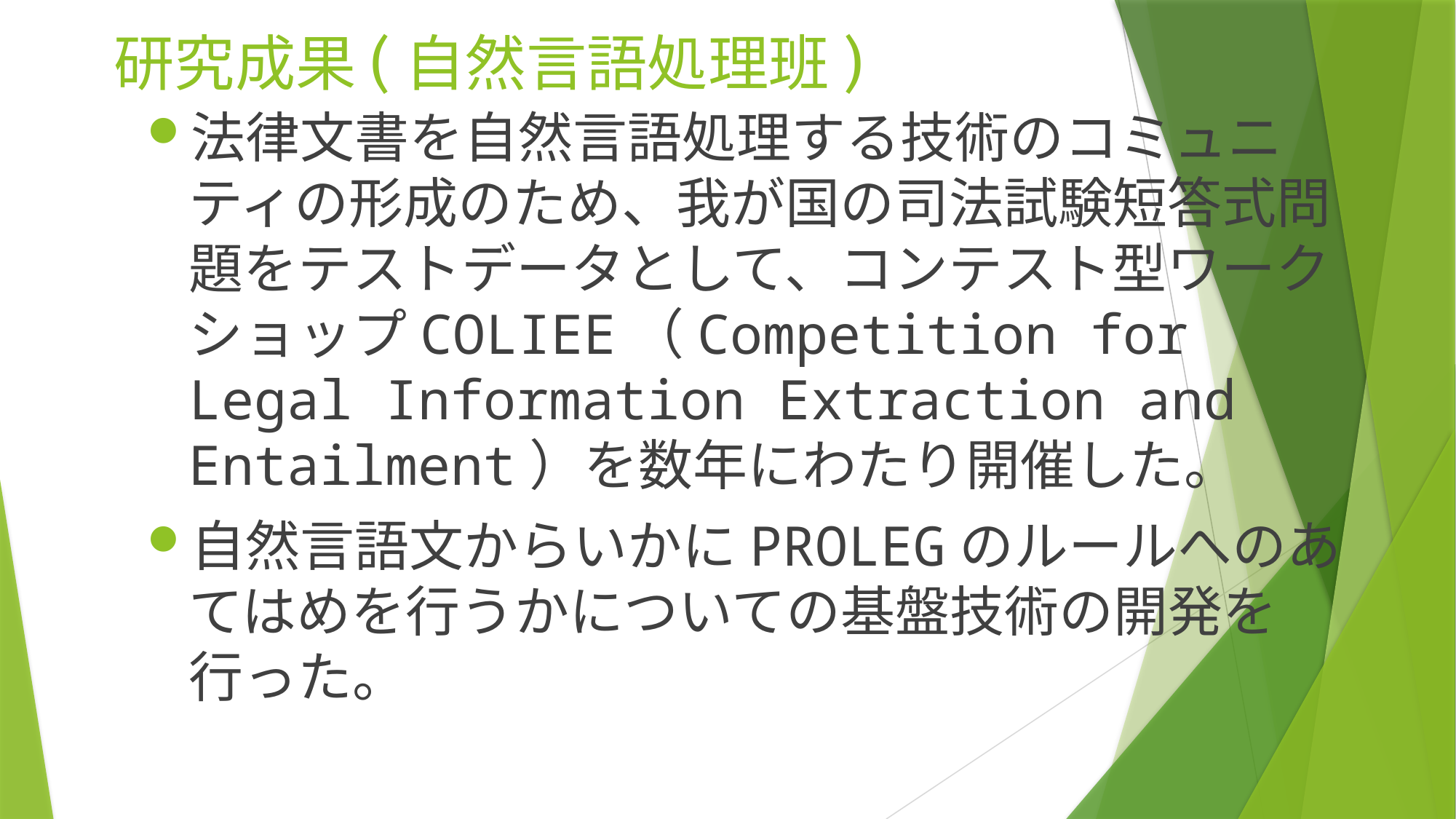

# 研究成果(自然言語処理班)
法律文書を自然言語処理する技術のコミュニティの形成のため、我が国の司法試験短答式問題をテストデータとして、コンテスト型ワークショップCOLIEE（Competition for Legal Information Extraction and Entailment）を数年にわたり開催した。
自然言語文からいかにPROLEGのルールへのあてはめを行うかについての基盤技術の開発を行った。